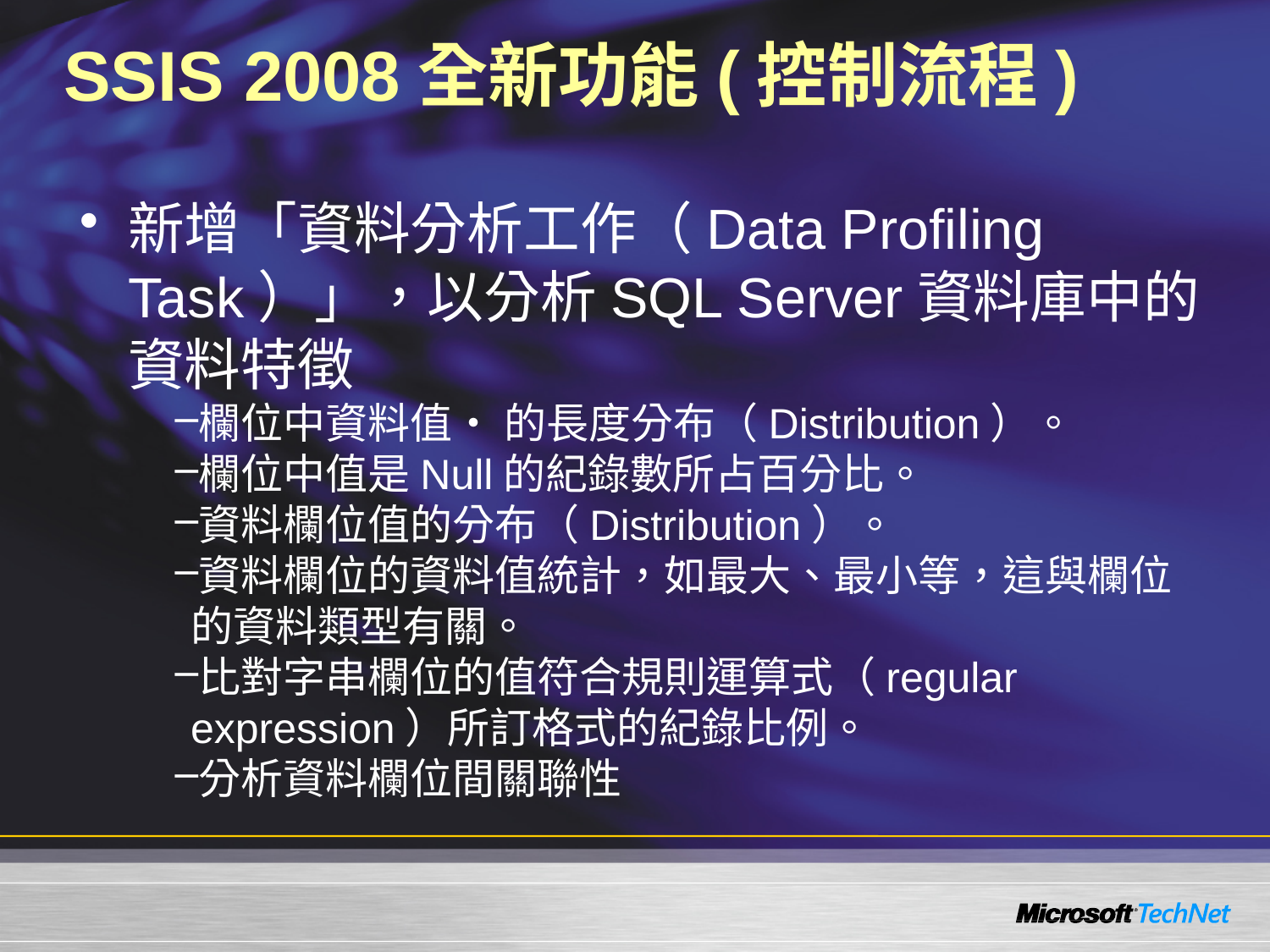

# SSIS 2008全新功能(控制流程)
新增「資料分析工作（Data Profiling Task）」，以分析SQL Server資料庫中的資料特徵
欄位中資料值• 的長度分布（Distribution）。
欄位中值是Null的紀錄數所占百分比。
資料欄位值的分布（Distribution）。
資料欄位的資料值統計，如最大、最小等，這與欄位的資料類型有關。
比對字串欄位的值符合規則運算式（regular expression）所訂格式的紀錄比例。
分析資料欄位間關聯性